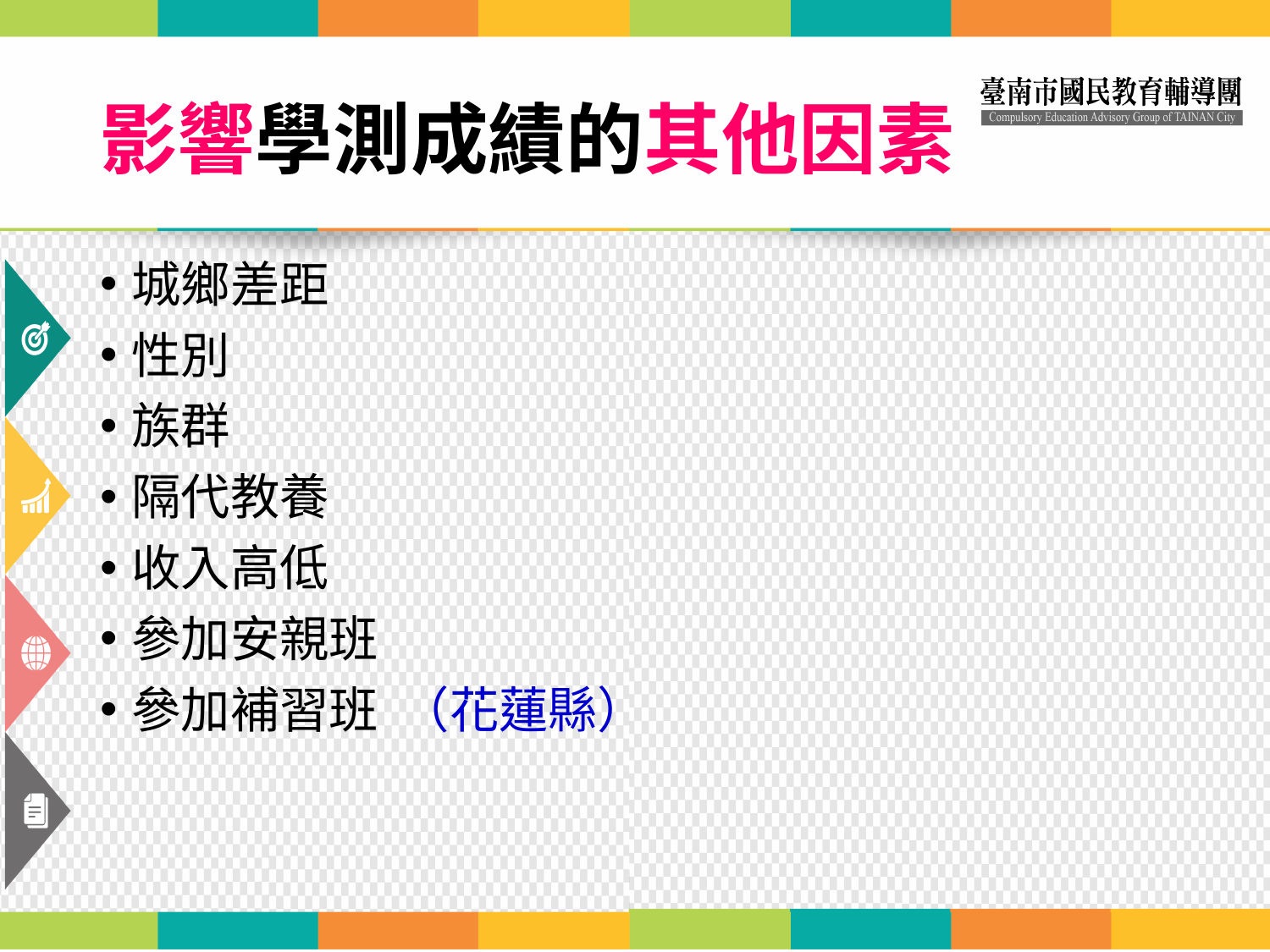

# 影響學測成績的其他因素
城鄉差距
性別
族群
隔代教養
收入高低
參加安親班
參加補習班  （花蓮縣）